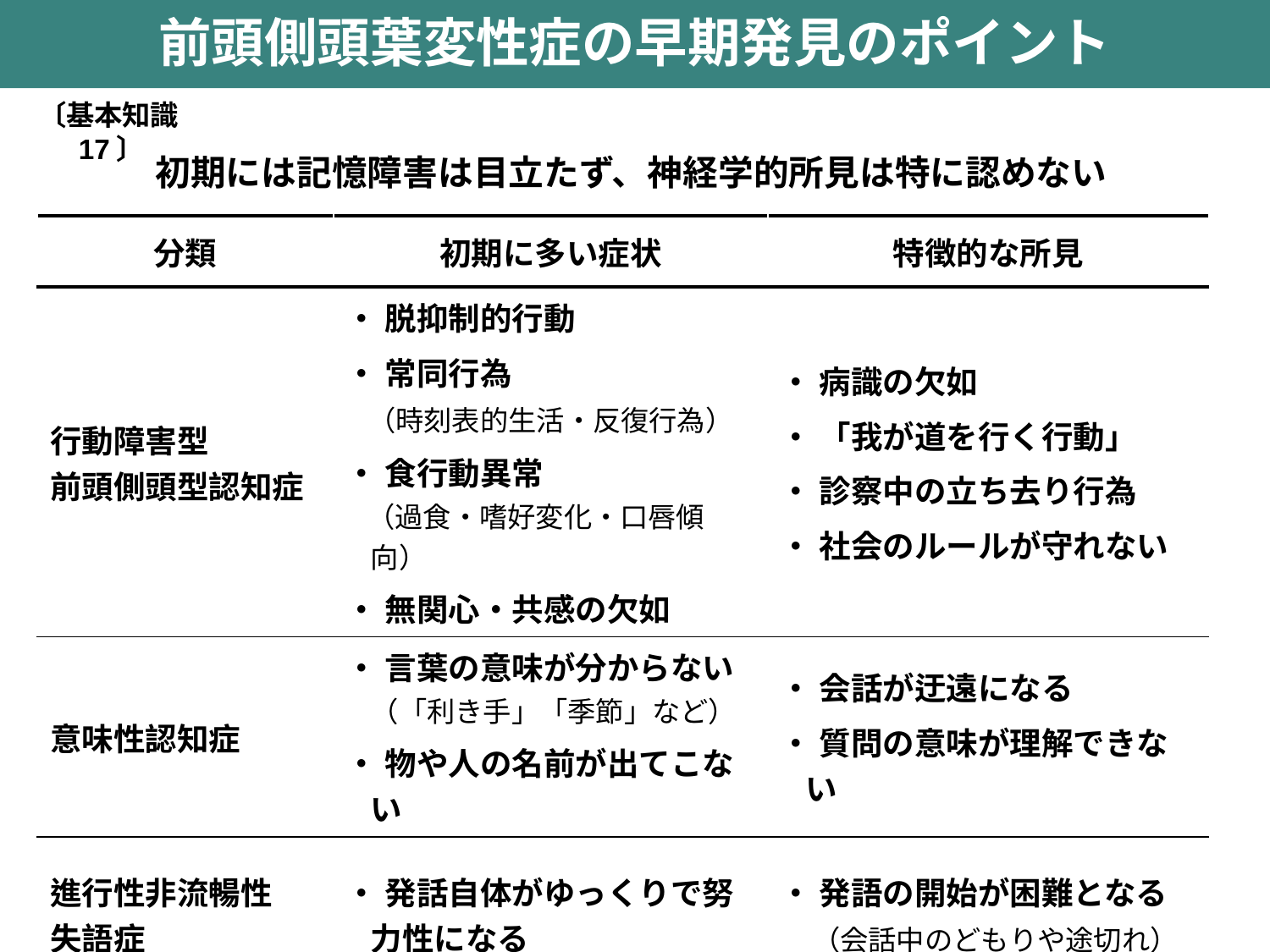

前頭側頭葉変性症の早期発見のポイント
〔基本知識17〕
初期には記憶障害は目立たず、神経学的所見は特に認めない
| 分類 | 初期に多い症状 | 特徴的な所見 |
| --- | --- | --- |
| 行動障害型 前頭側頭型認知症 | ・ 脱抑制的行動 ・ 常同行為 （時刻表的生活・反復行為） ・ 食行動異常 （過食・嗜好変化・口唇傾向） ・ 無関心・共感の欠如 | ・ 病識の欠如 ・ 「我が道を行く行動」 ・ 診察中の立ち去り行為 ・ 社会のルールが守れない |
| 意味性認知症 | ・ 言葉の意味が分からない（「利き手」「季節」など） ・ 物や人の名前が出てこない | ・ 会話が迂遠になる ・ 質問の意味が理解できない |
| 進行性非流暢性 失語症 | ・ 発話自体がゆっくりで努力性になる | ・ 発語の開始が困難となる 　（会話中のどもりや途切れ） |